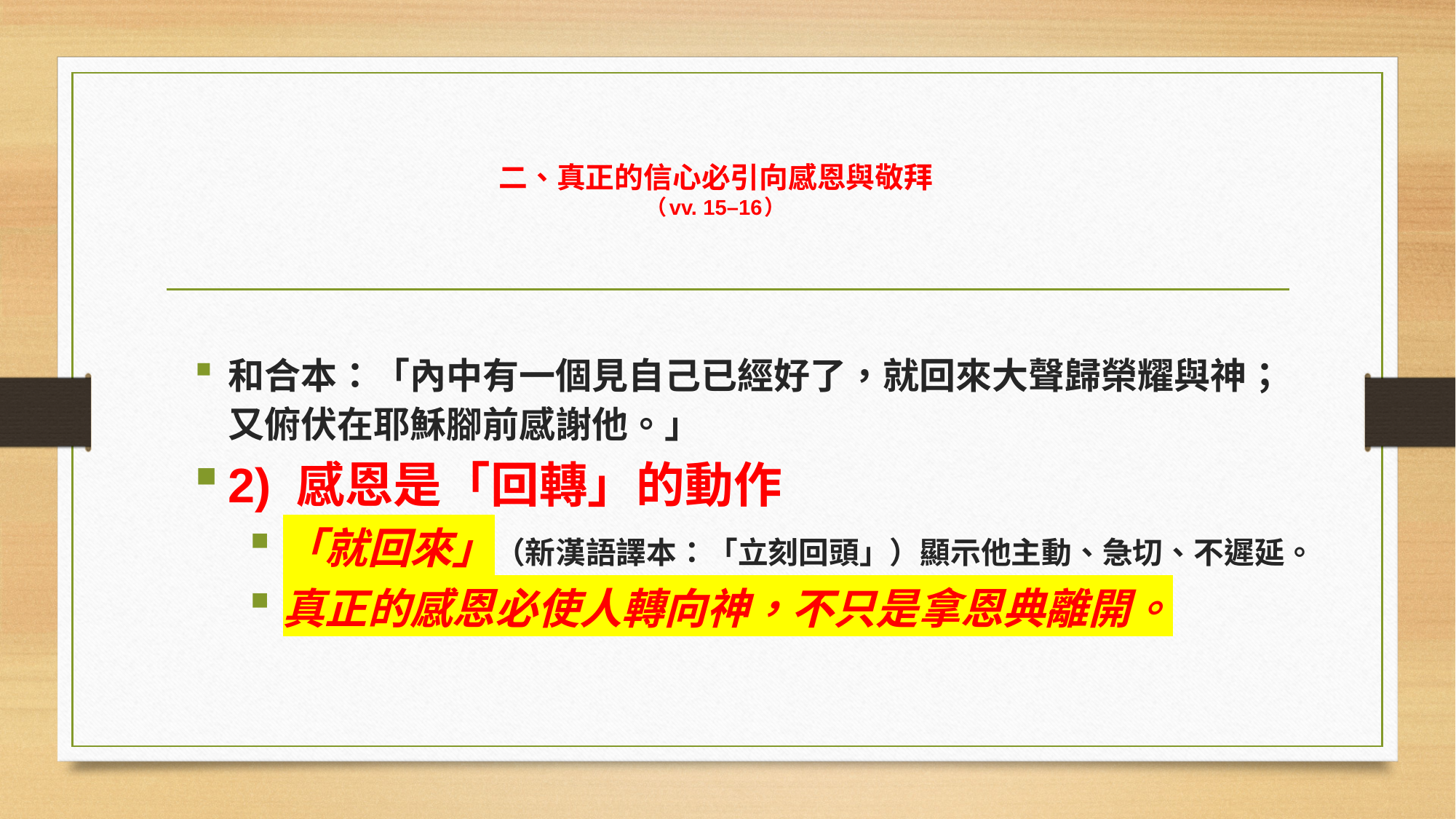

# 二、真正的信心必引向感恩與敬拜 （vv. 15–16）
和合本：「內中有一個見自己已經好了，就回來大聲歸榮耀與神；又俯伏在耶穌腳前感謝他。」
2) 感恩是「回轉」的動作
「就回來」（新漢語譯本：「立刻回頭」）顯示他主動、急切、不遲延。
真正的感恩必使人轉向神，不只是拿恩典離開。